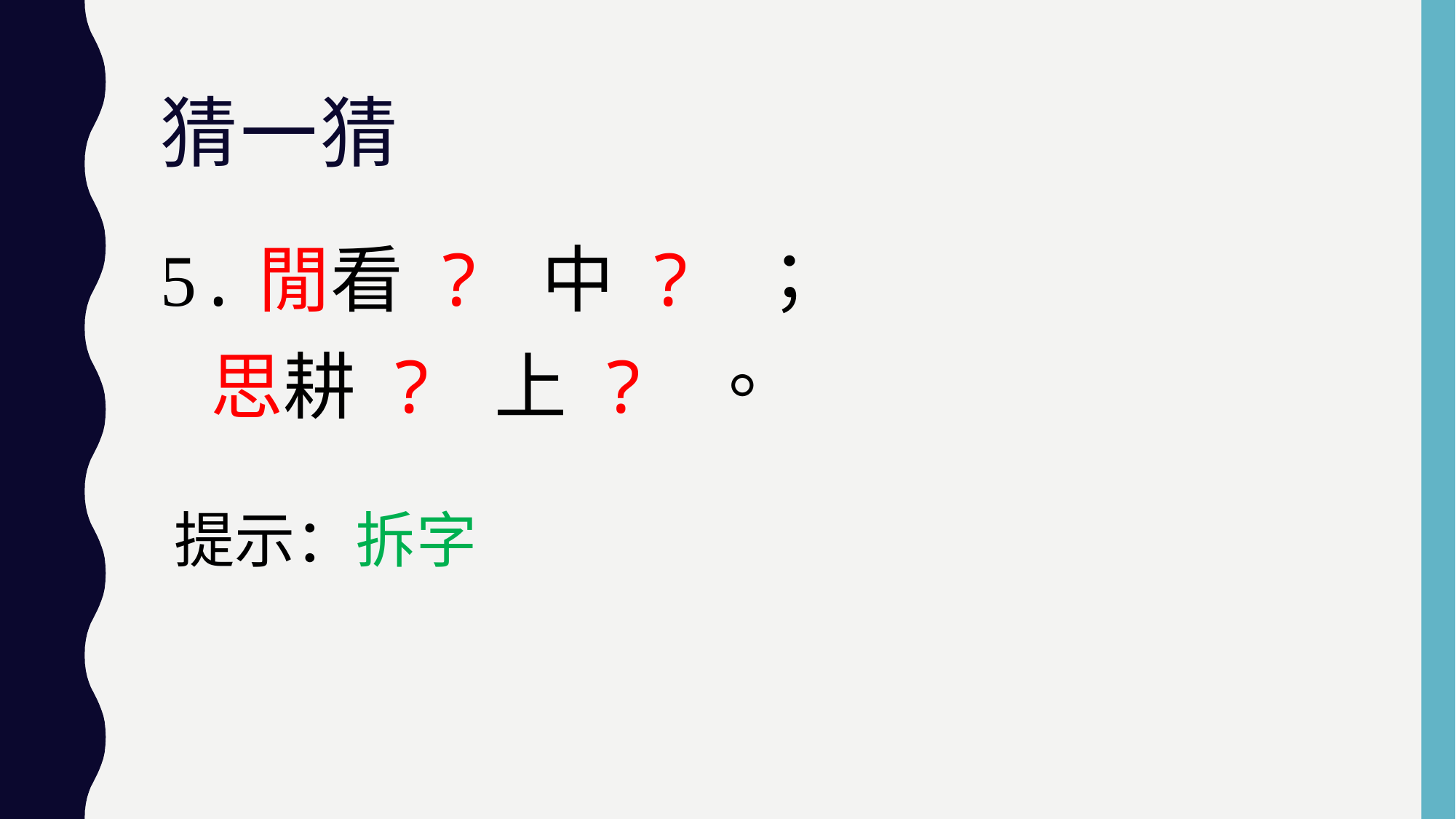

# 猜一猜
5.閒看 ? 中 ? ；
  思耕 ? 上 ? 。
提示：拆字